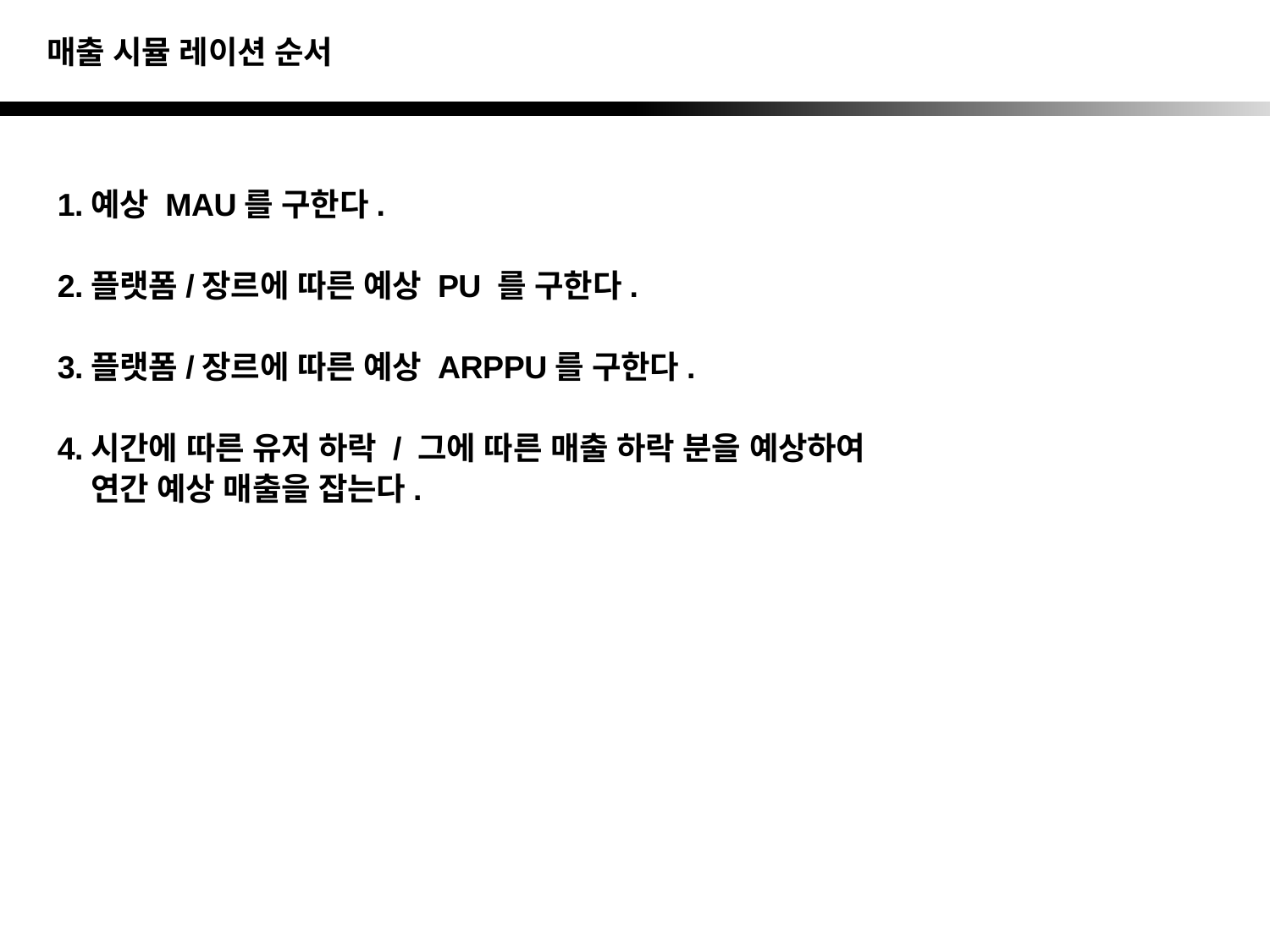

매출 시뮬 레이션 순서

1.예상 MAU를 구한다.

2.플랫폼/장르에 따른 예상 PU 를 구한다.

3.플랫폼/장르에 따른 예상 ARPPU를 구한다.

4.시간에 따른 유저 하락 / 그에 따른 매출 하락 분을 예상하여
   연간 예상 매출을 잡는다.